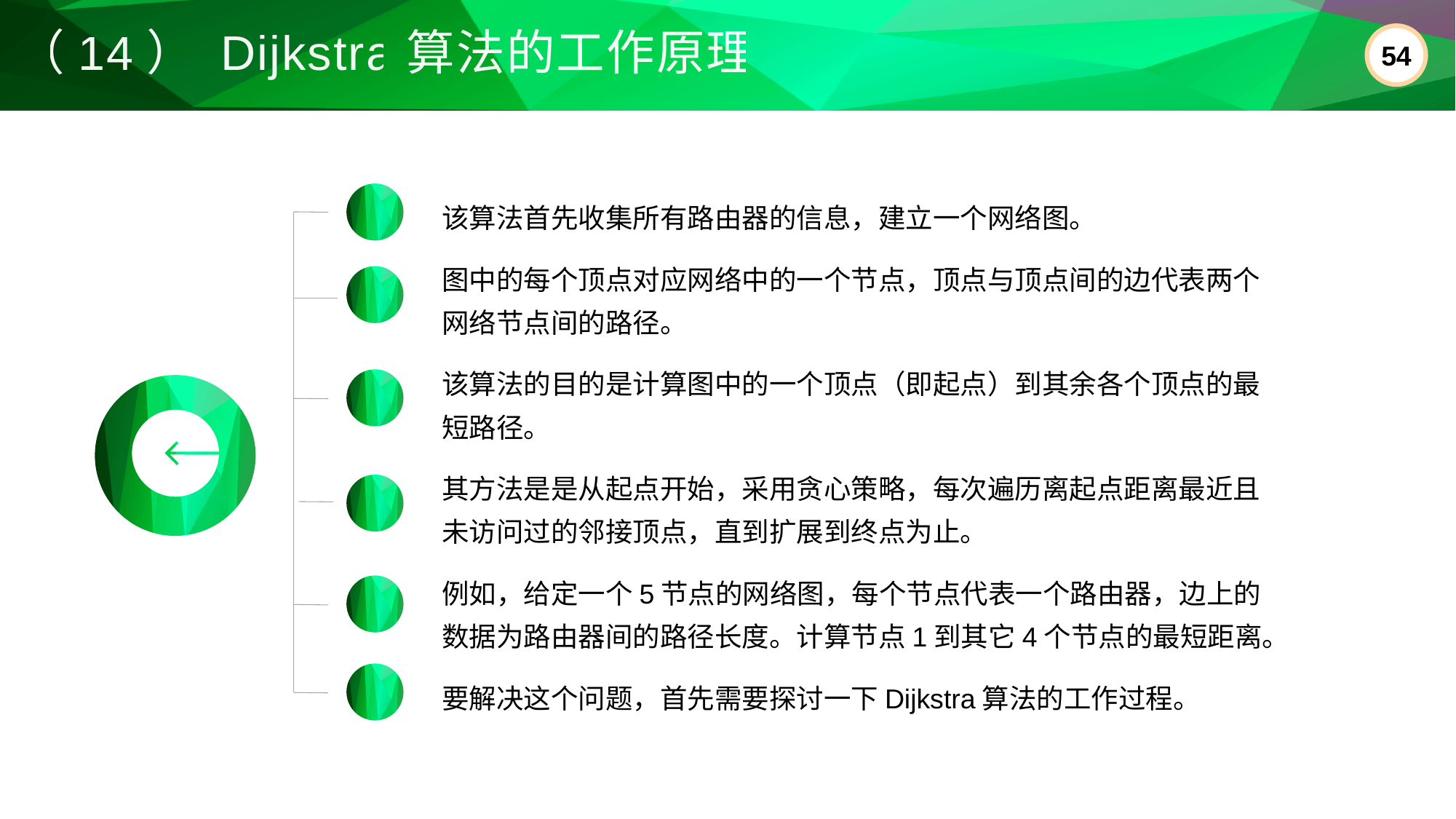

（14） Dijkstra算法的工作原理

该算法首先收集所有路由器的信息，建立一个网络图。
图中的每个顶点对应网络中的一个节点，顶点与顶点间的边代表两个网络节点间的路径。
该算法的目的是计算图中的一个顶点（即起点）到其余各个顶点的最短路径。
其方法是是从起点开始，采用贪心策略，每次遍历离起点距离最近且未访问过的邻接顶点，直到扩展到终点为止。
例如，给定一个5节点的网络图，每个节点代表一个路由器，边上的数据为路由器间的路径长度。计算节点1到其它4个节点的最短距离。
要解决这个问题，首先需要探讨一下Dijkstra算法的工作过程。